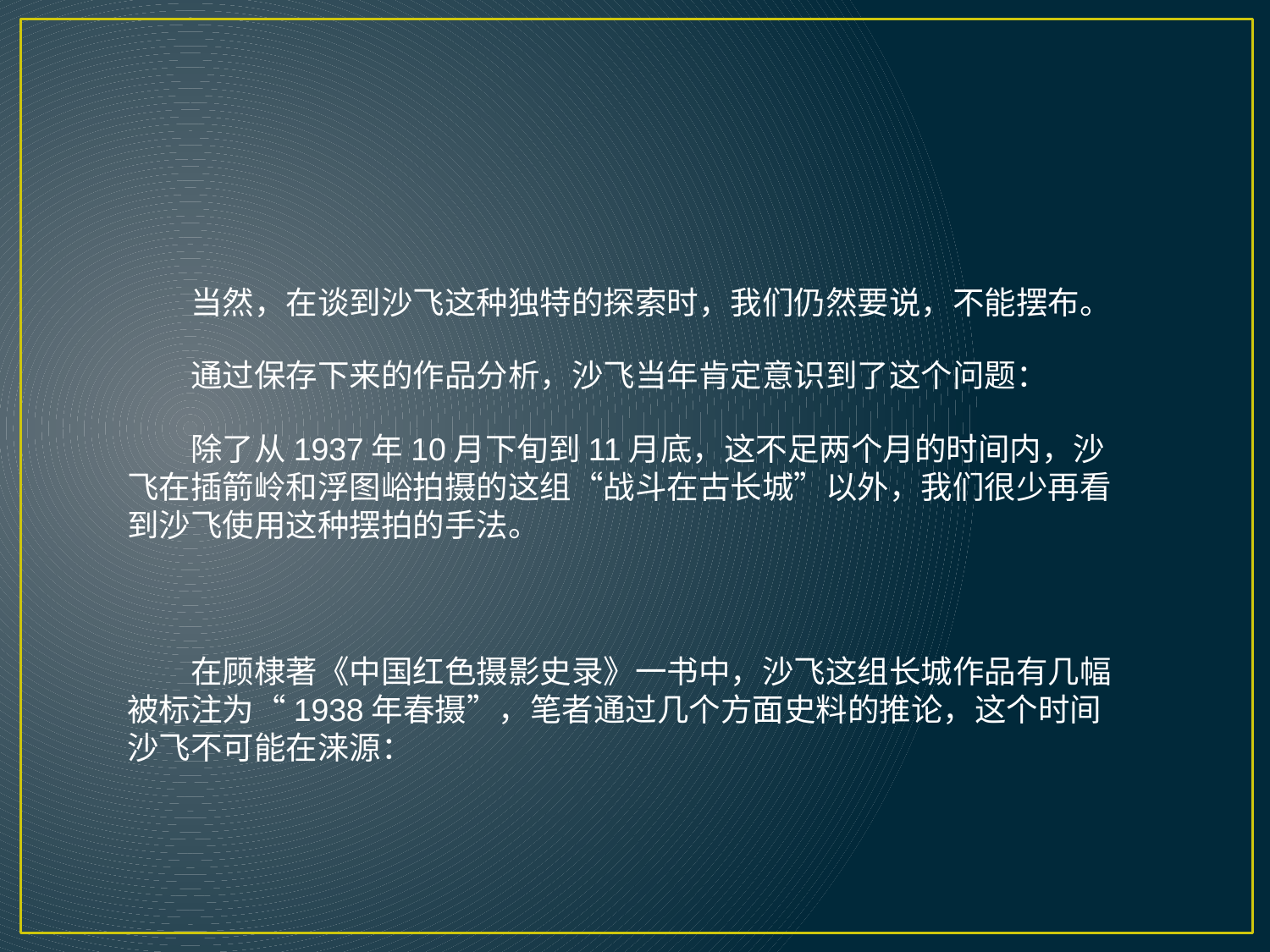

当然，在谈到沙飞这种独特的探索时，我们仍然要说，不能摆布。
通过保存下来的作品分析，沙飞当年肯定意识到了这个问题：
除了从1937年10月下旬到11月底，这不足两个月的时间内，沙飞在插箭岭和浮图峪拍摄的这组“战斗在古长城”以外，我们很少再看到沙飞使用这种摆拍的手法。

在顾棣著《中国红色摄影史录》一书中，沙飞这组长城作品有几幅被标注为“1938年春摄”，笔者通过几个方面史料的推论，这个时间沙飞不可能在涞源：